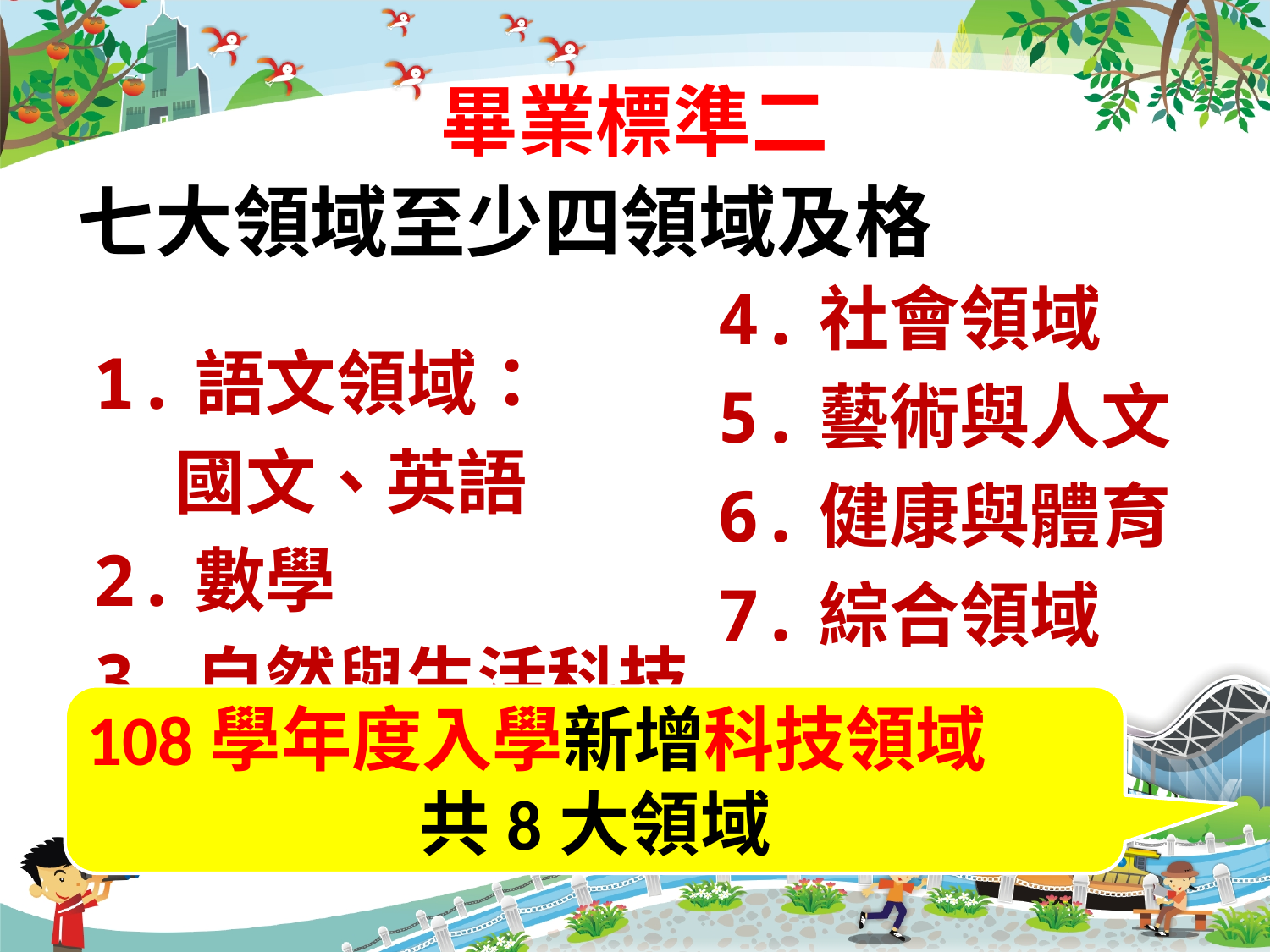

# 畢業標準二
七大領域至少四領域及格

4.社會領域
5.藝術與人文
6.健康與體育
7.綜合領域

1.語文領域：
    國文、英語
2.數學
3.自然與生活科技

108學年度入學新增科技領域
共8大領域